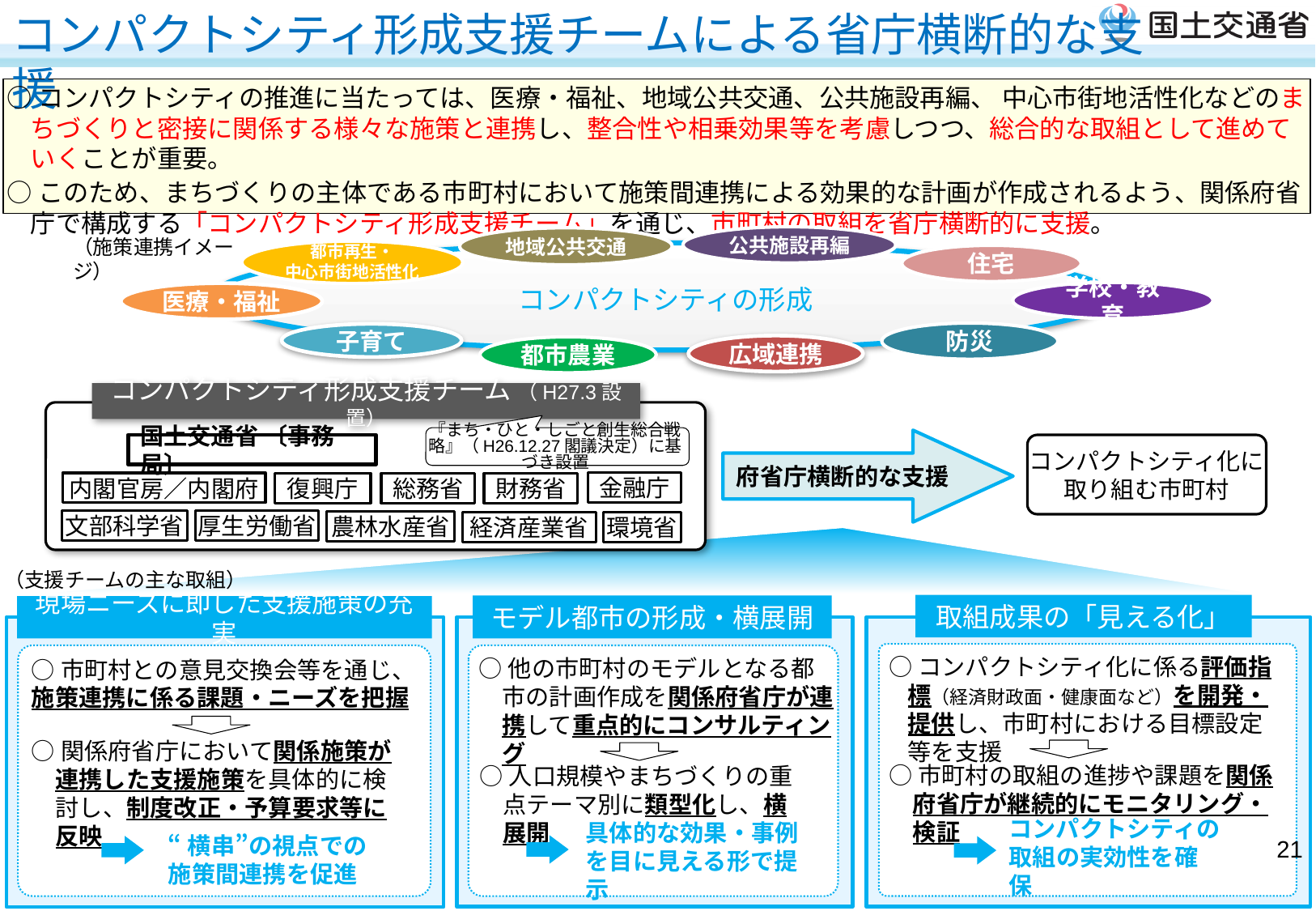

コンパクトシティ形成支援チームによる省庁横断的な支援
○コンパクトシティの推進に当たっては、医療・福祉、地域公共交通、公共施設再編、 中心市街地活性化などのまちづくりと密接に関係する様々な施策と連携し、整合性や相乗効果等を考慮しつつ、総合的な取組として進めていくことが重要。

○このため、まちづくりの主体である市町村において施策間連携による効果的な計画が作成されるよう、関係府省庁で構成する「コンパクトシティ形成支援チーム」を通じ、市町村の取組を省庁横断的に支援。

公共施設再編
地域公共交通
（施策連携イメージ）

住宅
コンパクトシティの形成
学校・教育
医療・福祉
防災
子育て
広域連携
都市農業
都市再生・
中心市街地活性化
コンパクトシティ形成支援チーム （H27.3設置）

府省庁横断的な支援
『まち・ひと・しごと創生総合戦略』（H26.12.27閣議決定）に基づき設置
国土交通省 〔事務局〕

コンパクトシティ化に
取り組む市町村
金融庁
内閣官房／内閣府
復興庁
財務省
総務省
文部科学省
厚生労働省
農林水産省
経済産業省
環境省

（支援チームの主な取組）
取組成果の「見える化」
モデル都市の形成・横展開
現場ニーズに即した支援施策の充実

○コンパクトシティ化に係る評価指標（経済財政面・健康面など）を開発・提供し、市町村における目標設定等を支援
○他の市町村のモデルとなる都市の計画作成を関係府省庁が連携して重点的にコンサルティング
○市町村との意見交換会等を通じ、
施策連携に係る課題・ニーズを把握

○関係府省庁において関係施策が
　連携した支援施策を具体的に検討し、制度改正・予算要求等に反映

○市町村の取組の進捗や課題を関係府省庁が継続的にモニタリング・検証
○人口規模やまちづくりの重点テーマ別に類型化し、横展開
コンパクトシティの
取組の実効性を確保

“横串”の視点での施策間連携を促進
21

具体的な効果・事例を目に見える形で提示